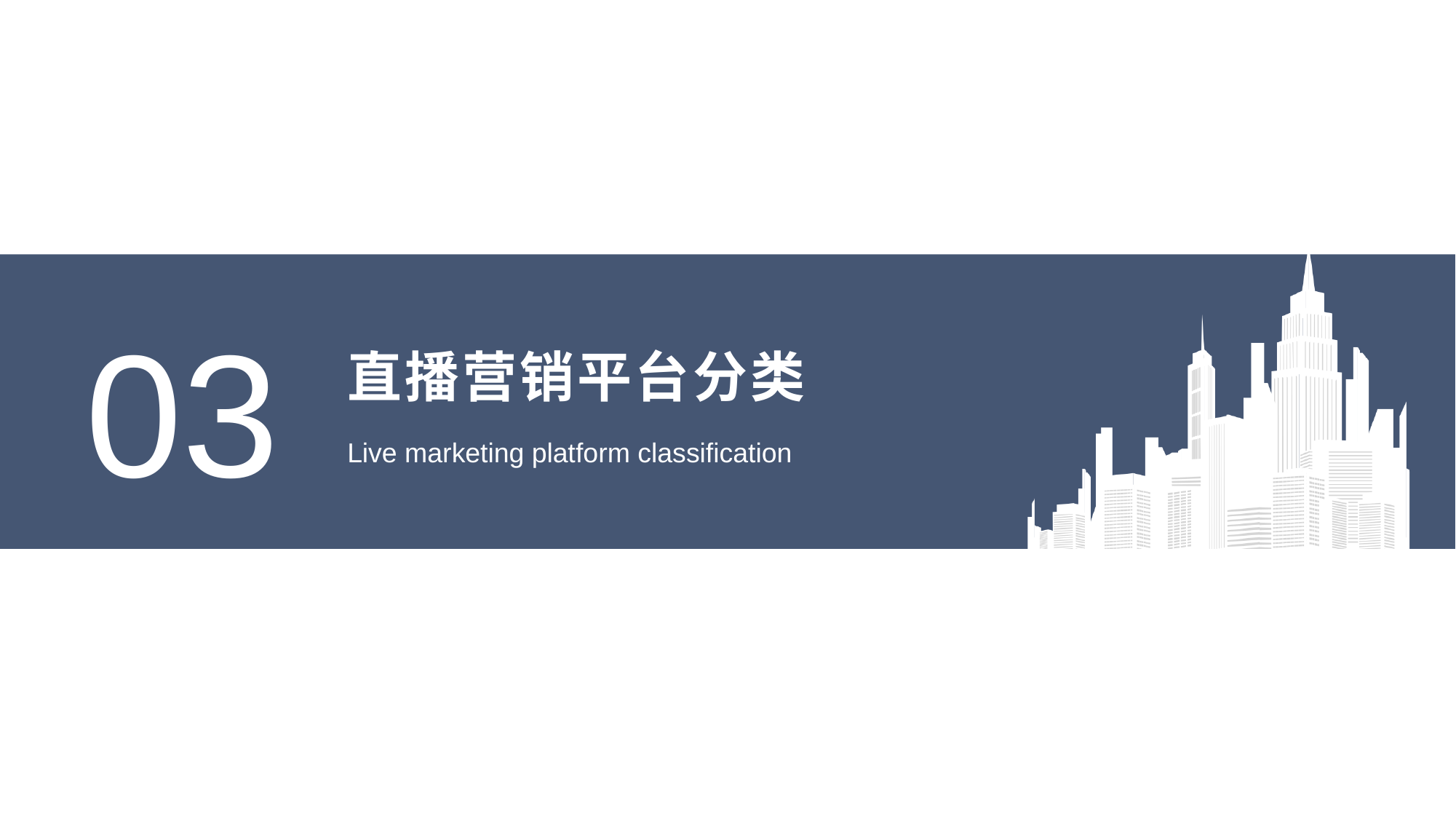

03
# 直播营销平台分类
Live marketing platform classification